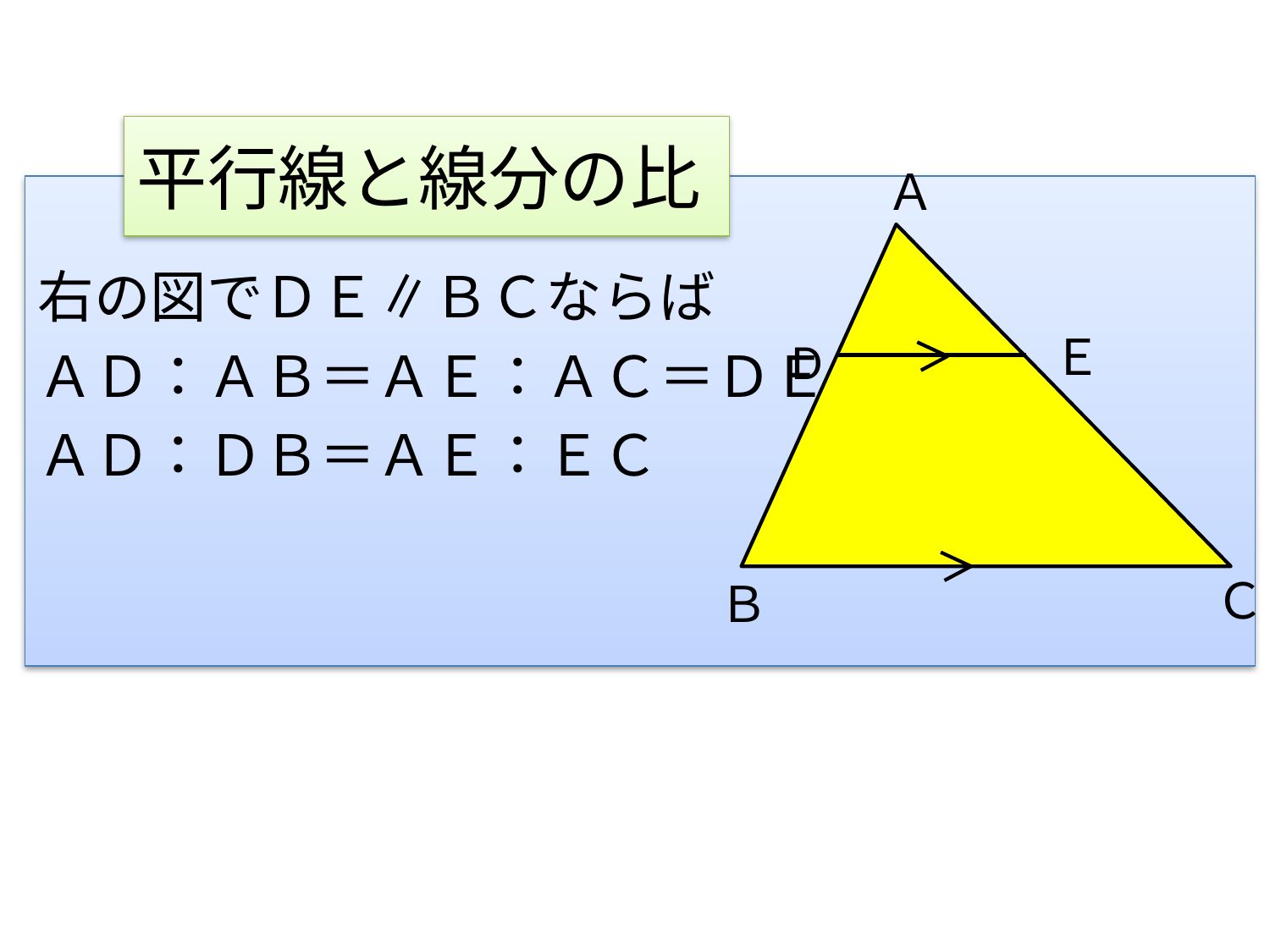

# 平行線と線分の比
Ａ

Ｃ
Ｂ

右の図でＤＥ∥ＢＣならば
ＡＤ：ＡＢ＝ＡＥ：ＡＣ＝ＤＥ：ＢＣ
ＡＤ：ＤＢ＝ＡＥ：ＥＣ

Ｅ
D